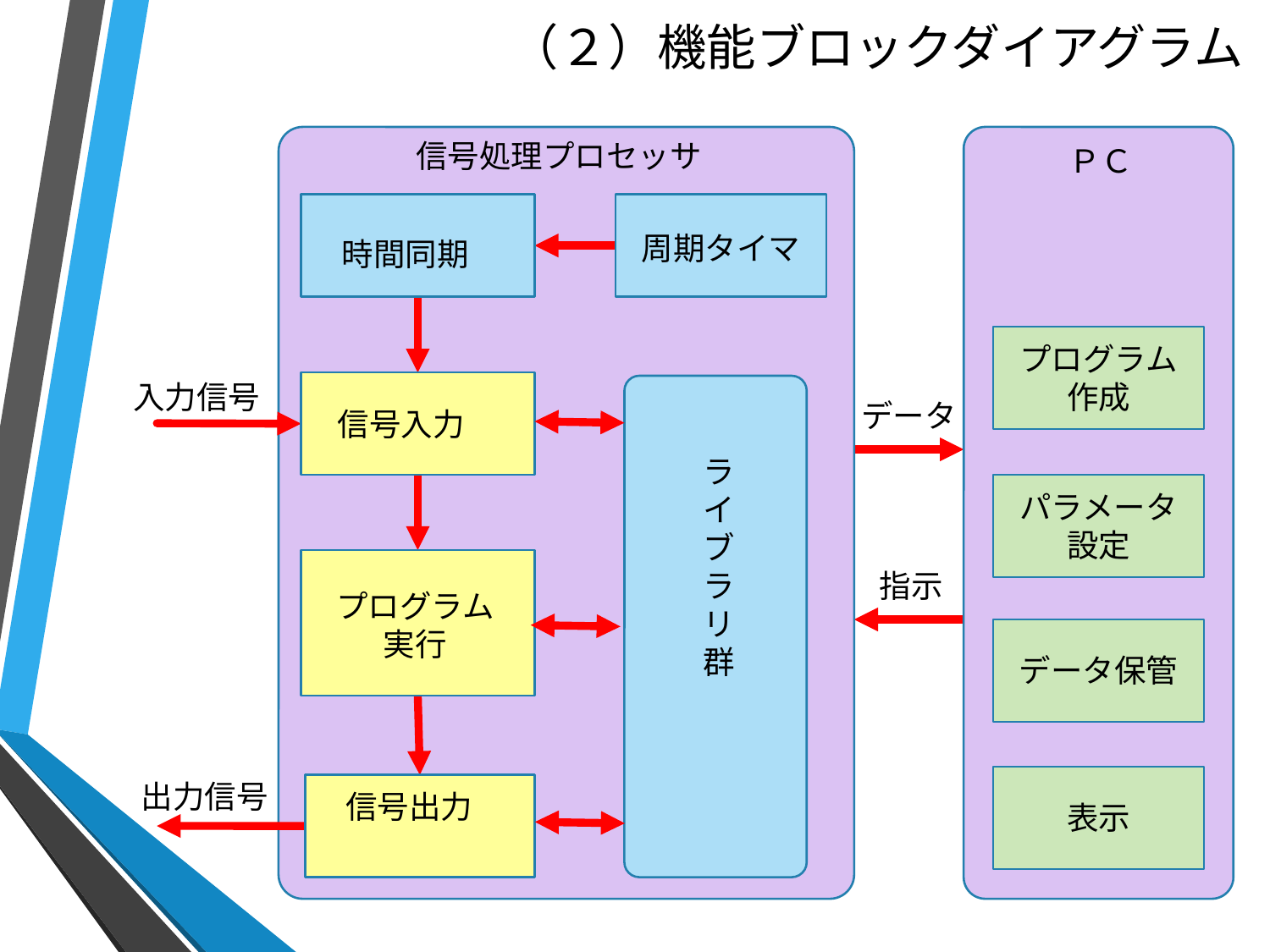

# （２）機能ブロックダイアグラム

信号処理プロセッサ
ＰＣ

周期タイマ
時間同期

プログラム作成
入力信号

データ
信号入力
ライブラリ群

パラメータ設定

指示
プログラム実行

データ保管

出力信号

信号出力
表示